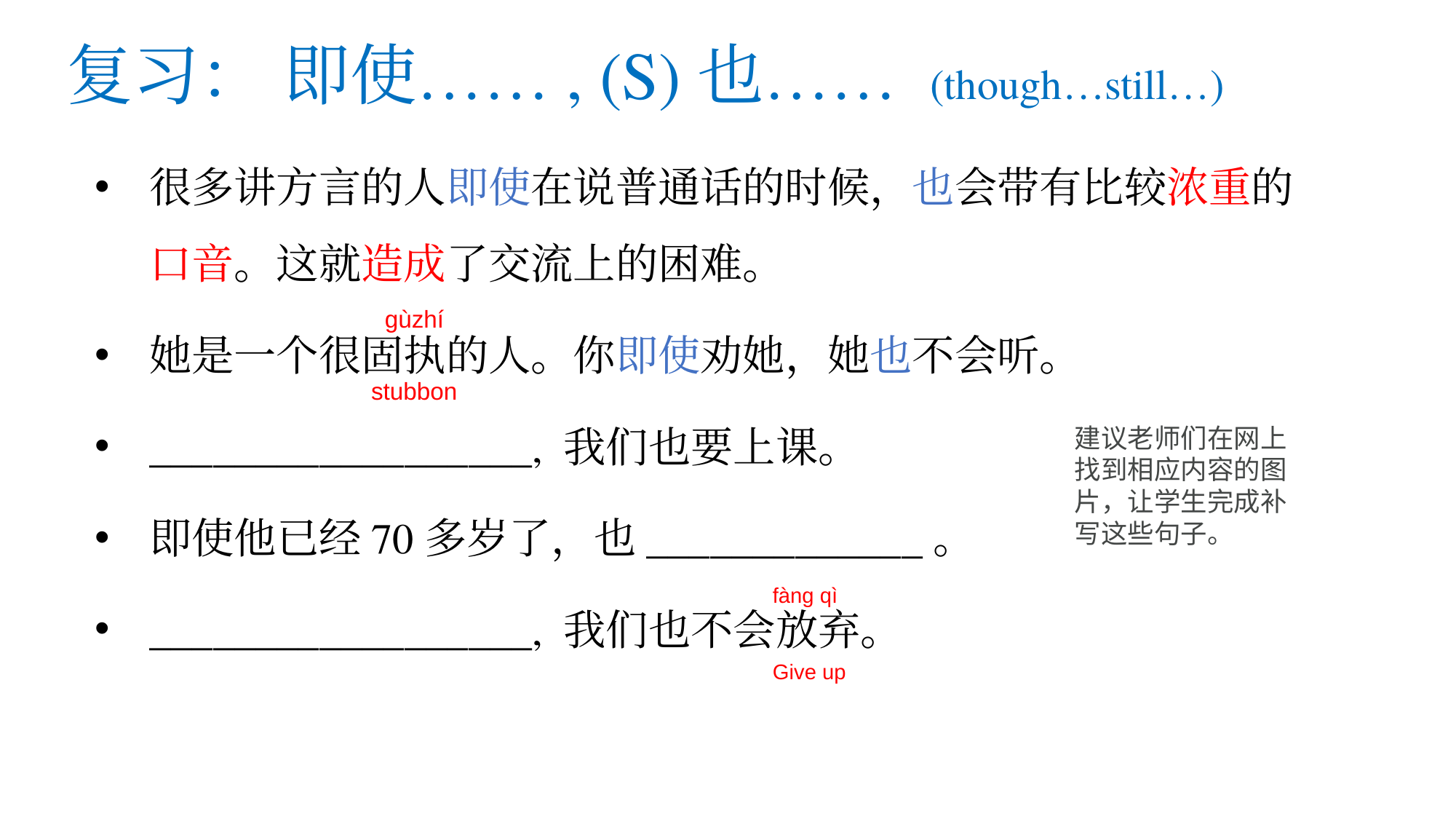

# 复习： 即使……, (S)也…… (though…still…)
很多讲方言的人即使在说普通话的时候，也会带有比较浓重的口音。这就造成了交流上的困难。
她是一个很固执的人。你即使劝她，她也不会听。
__________________, 我们也要上课。
即使他已经70多岁了，也_____________。
__________________, 我们也不会放弃。
gùzhí
stubbon
建议老师们在网上找到相应内容的图片，让学生完成补写这些句子。
fàng qì
Give up